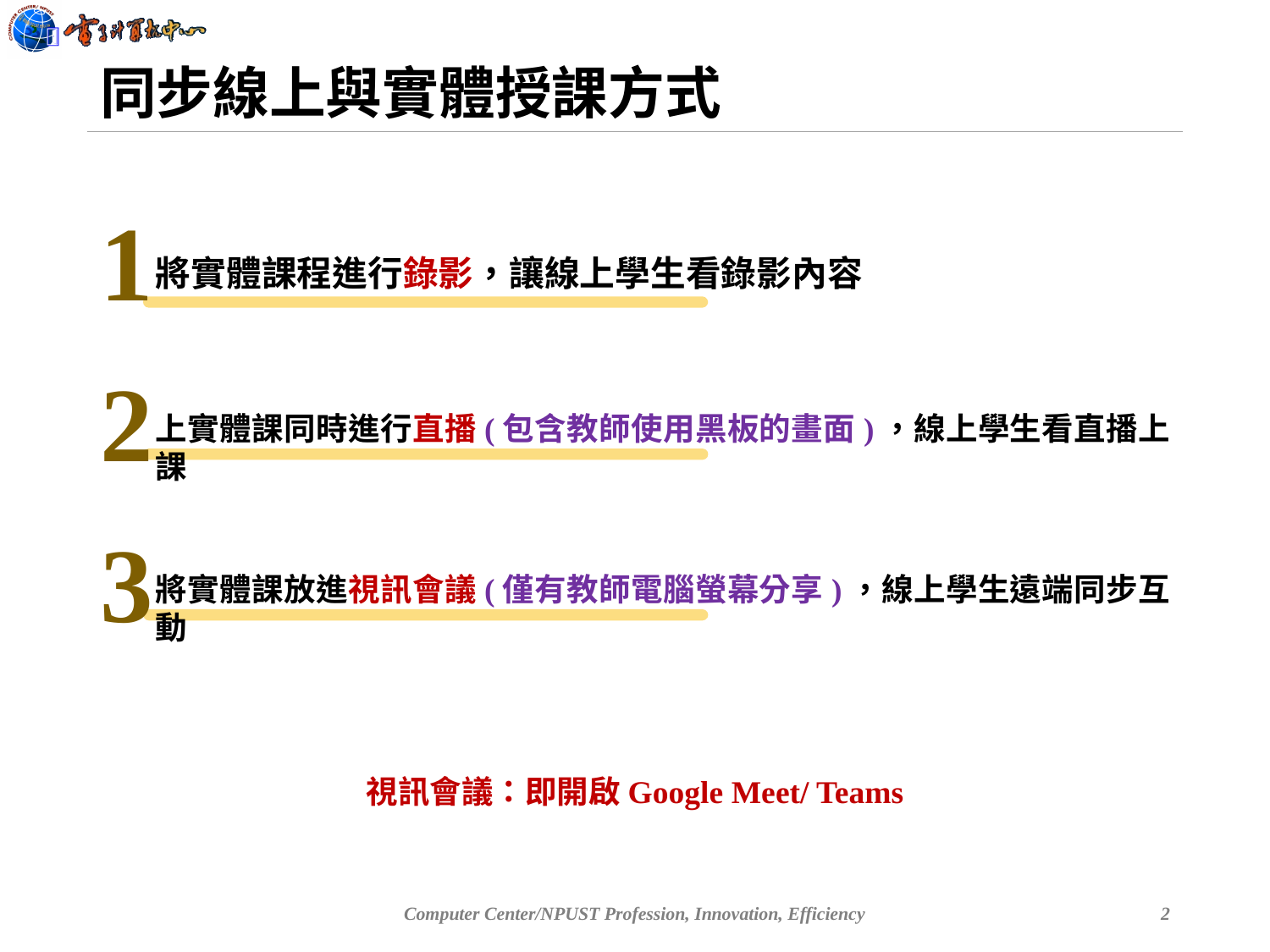

# 同步線上與實體授課方式
1
將實體課程進行錄影，讓線上學生看錄影內容

2
上實體課同時進行直播(包含教師使用黑板的畫面)，線上學生看直播上課

3
將實體課放進視訊會議(僅有教師電腦螢幕分享)，線上學生遠端同步互動

視訊會議：即開啟Google Meet/ Teams
Computer Center/NPUST Profession, Innovation, Efficiency
2